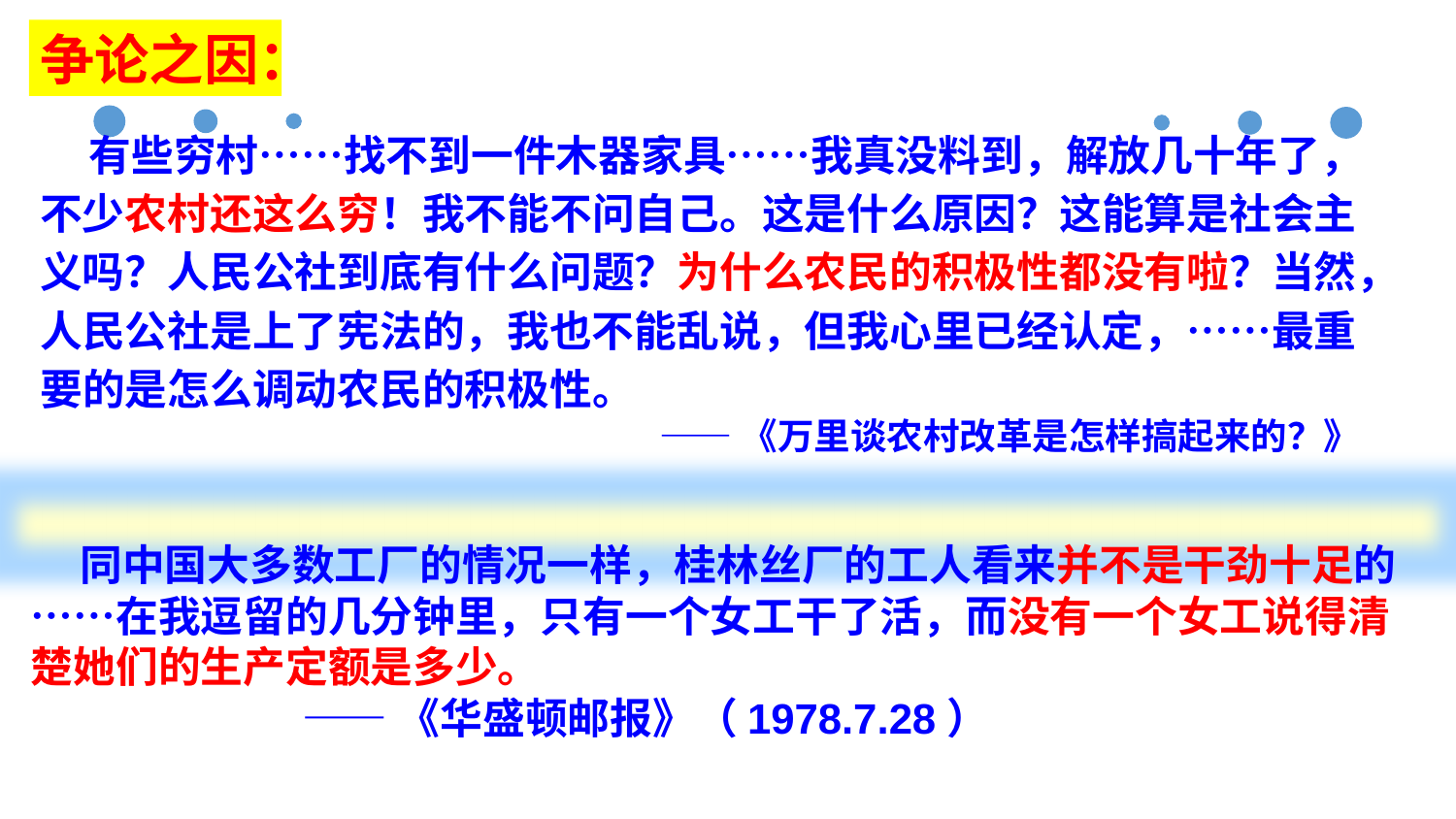

争论之因：
    有些穷村……找不到一件木器家具……我真没料到，解放几十年了，不少农村还这么穷！我不能不问自己。这是什么原因？这能算是社会主义吗？人民公社到底有什么问题？为什么农民的积极性都没有啦？当然，人民公社是上了宪法的，我也不能乱说，但我心里已经认定，……最重要的是怎么调动农民的积极性。
     ——《万里谈农村改革是怎样搞起来的？》

    同中国大多数工厂的情况一样，桂林丝厂的工人看来并不是干劲十足的……在我逗留的几分钟里，只有一个女工干了活，而没有一个女工说得清楚她们的生产定额是多少。
                            ——《华盛顿邮报》（1978.7.28）